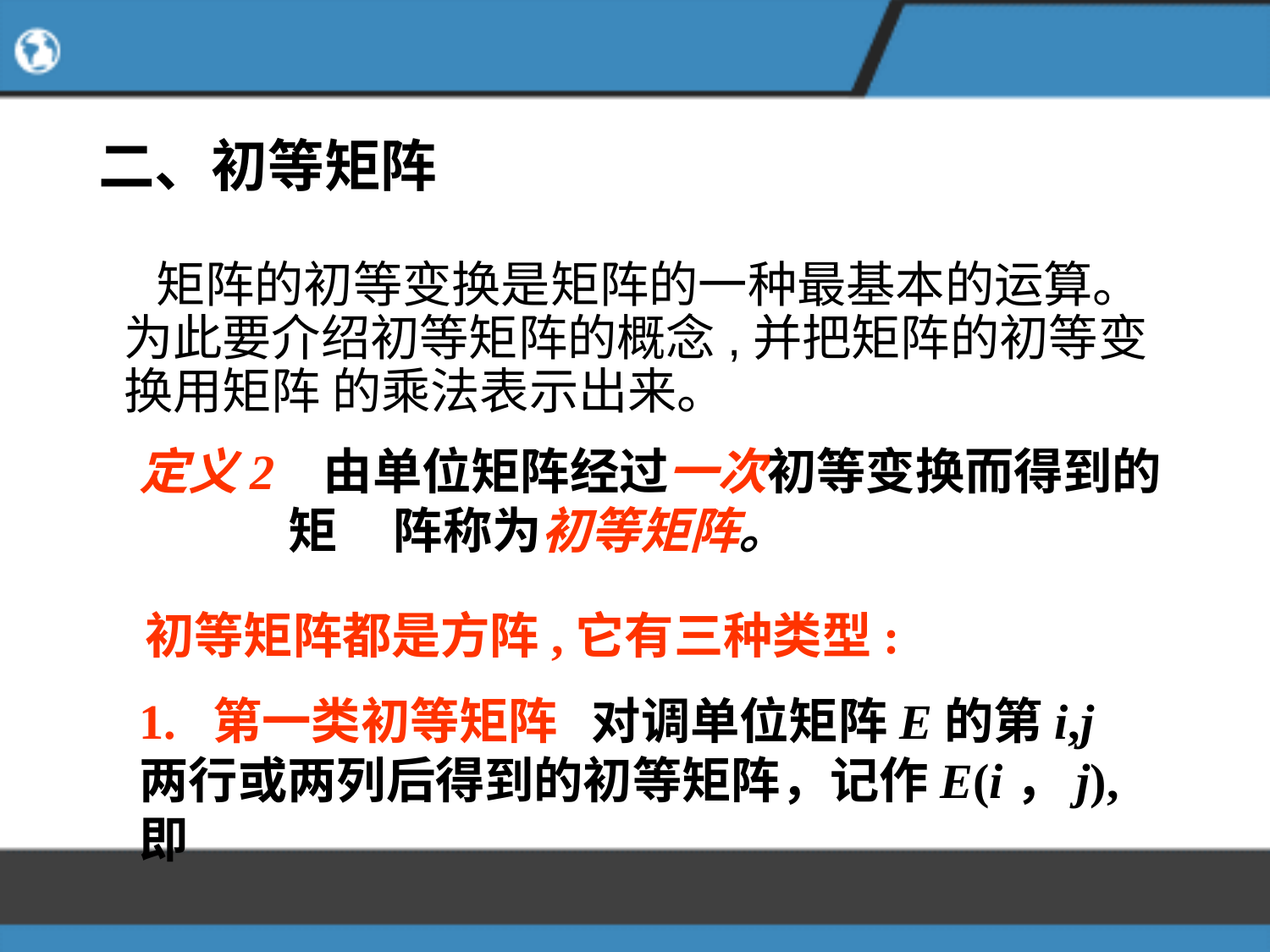

# 二、初等矩阵
    矩阵的初等变换是矩阵的一种最基本的运算。为此要介绍初等矩阵的概念,并把矩阵的初等变换用矩阵 的乘法表示出来。
定义2   由单位矩阵经过一次初等变换而得到的矩     阵称为初等矩阵。
初等矩阵都是方阵,它有三种类型:
1.  第一类初等矩阵   对调单位矩阵E的第i,j两行或两列后得到的初等矩阵，记作E(i，j),即